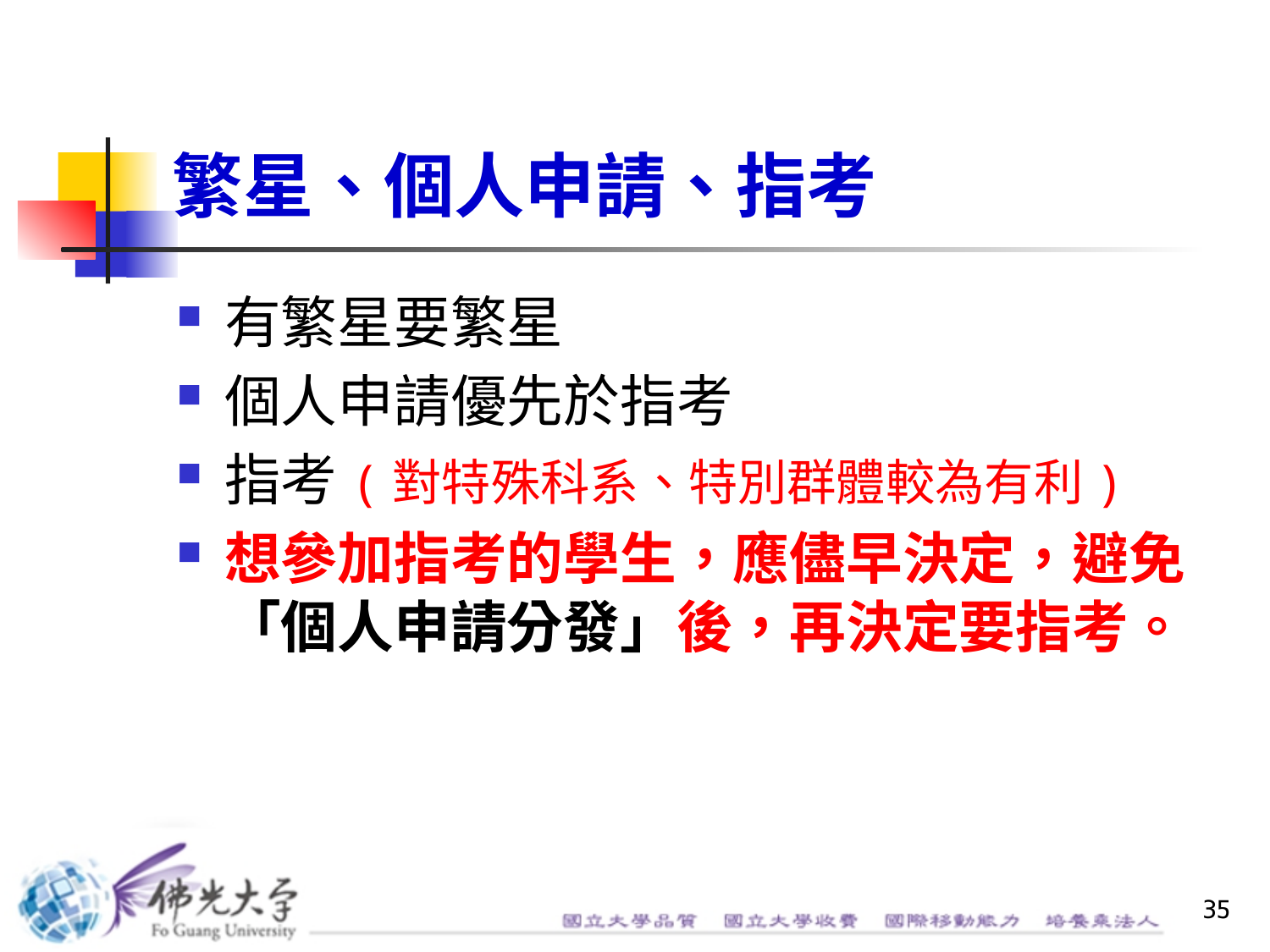

# 繁星、個人申請、指考
有繁星要繁星
個人申請優先於指考
指考(對特殊科系、特別群體較為有利)
想參加指考的學生，應儘早決定，避免「個人申請分發」後，再決定要指考。

35